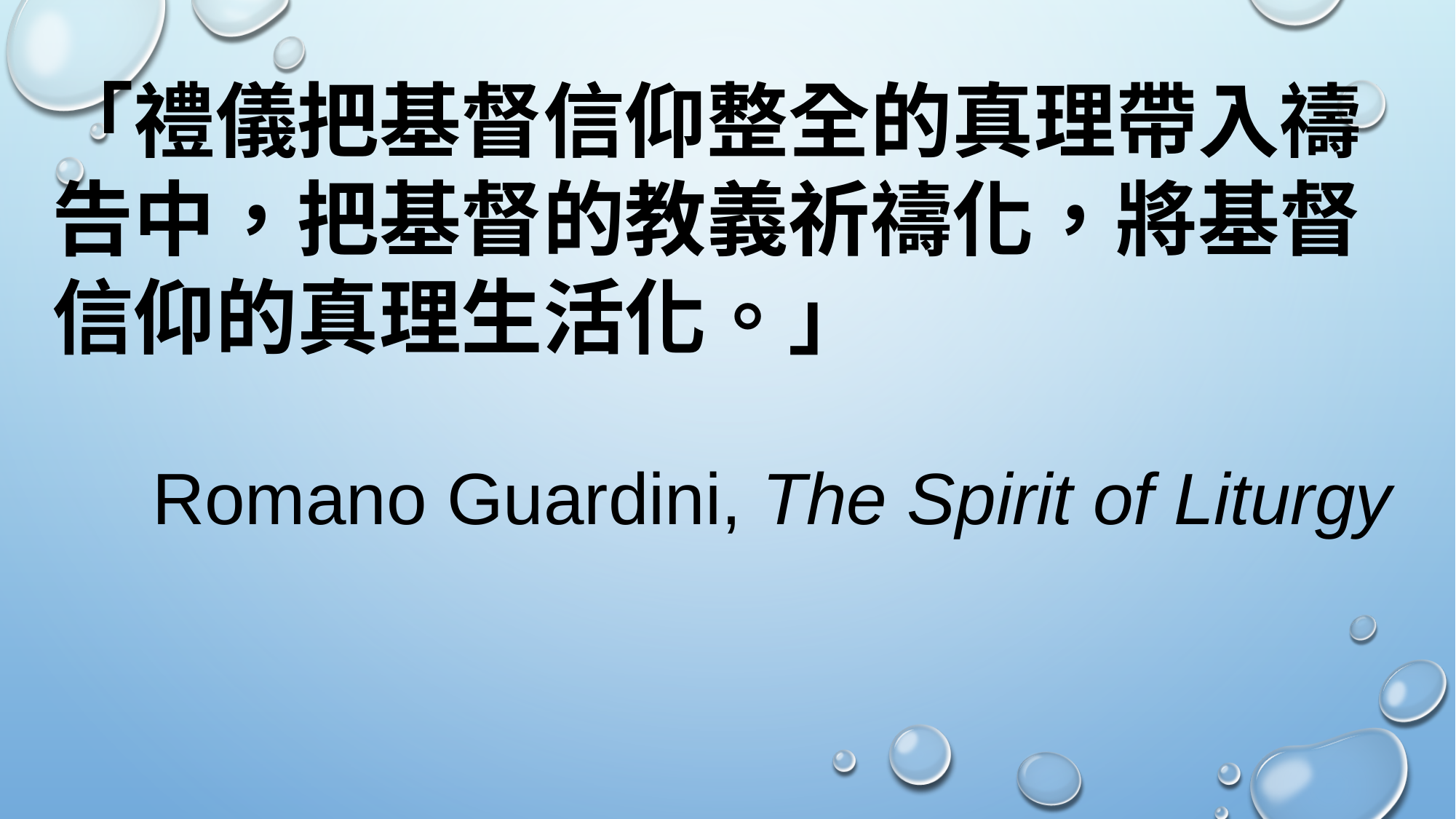

「禮儀把基督信仰整全的真理帶入禱告中，把基督的教義祈禱化，將基督信仰的真理生活化。」

Romano Guardini, The Spirit of Liturgy